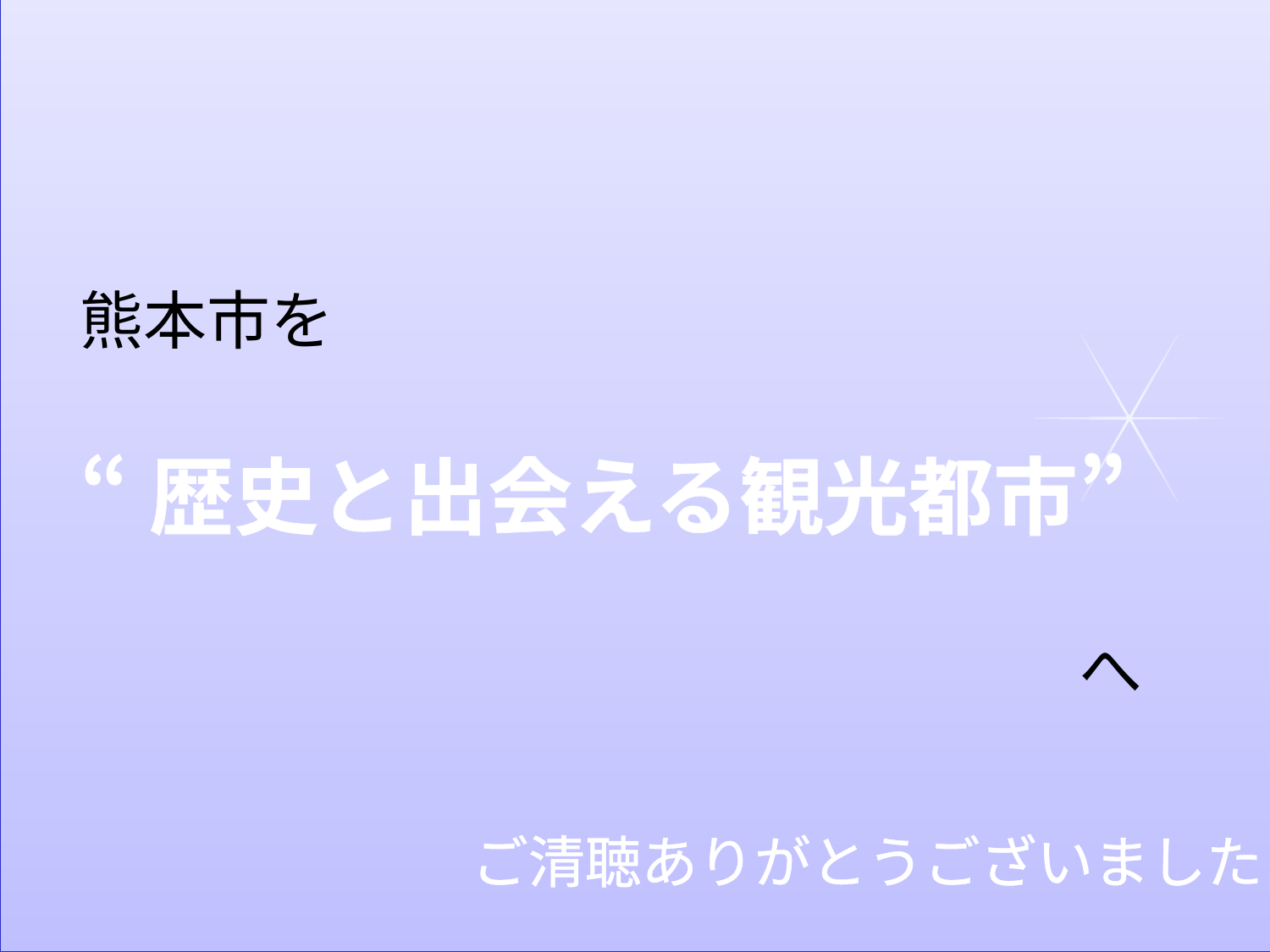

ご清聴ありがとうございました

熊本市を
“歴史と出会える観光都市”
へ
熊本市を

“歴史と出会える観光都市”
“歴史と出会える観光都市”
へ